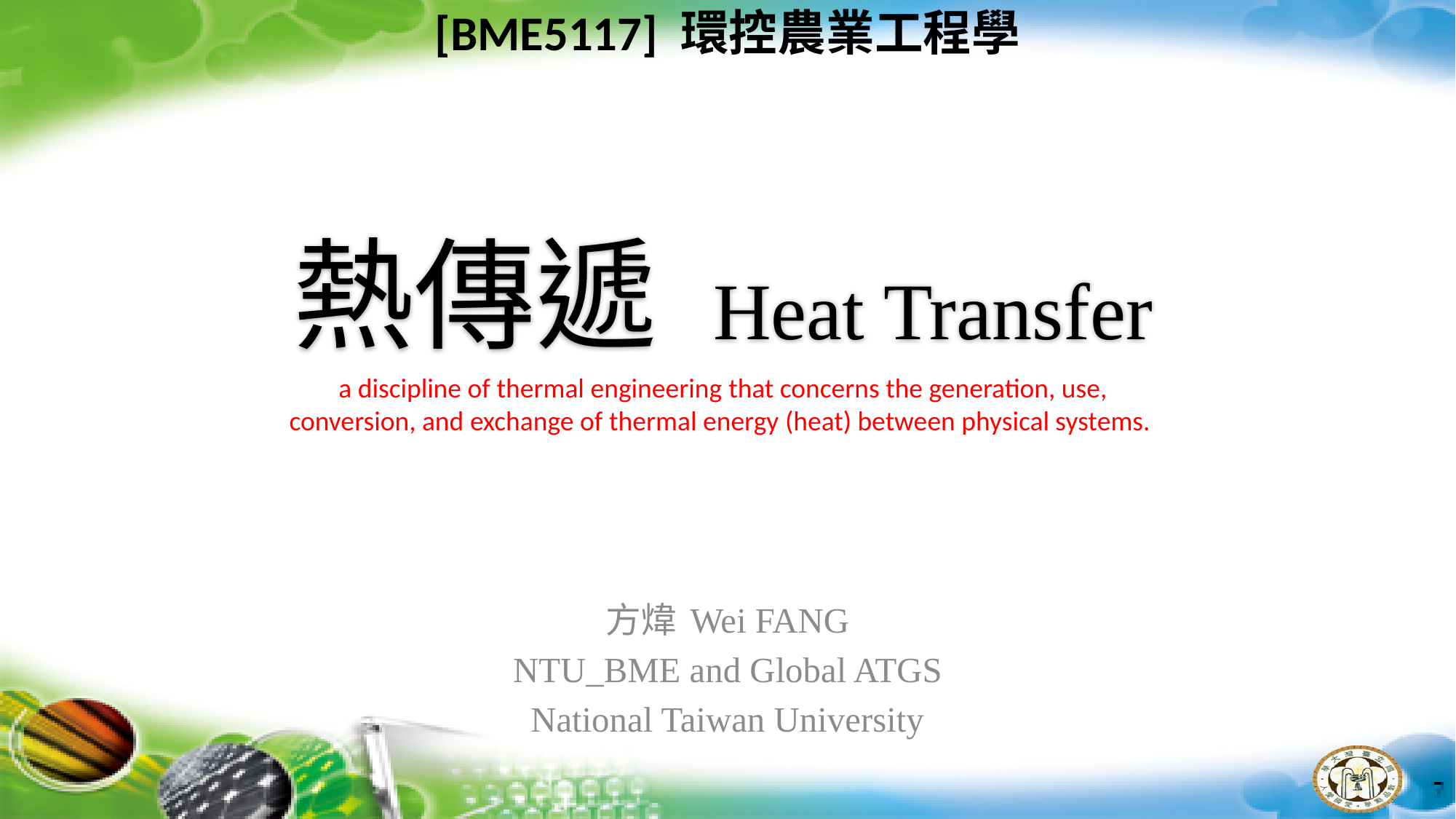

[BME5117] 環控農業工程學
# 熱傳遞 Heat Transfer
a discipline of thermal engineering that concerns the generation, use, conversion, and exchange of thermal energy (heat) between physical systems.
方煒 Wei FANG
NTU_BME and Global ATGS
National Taiwan University